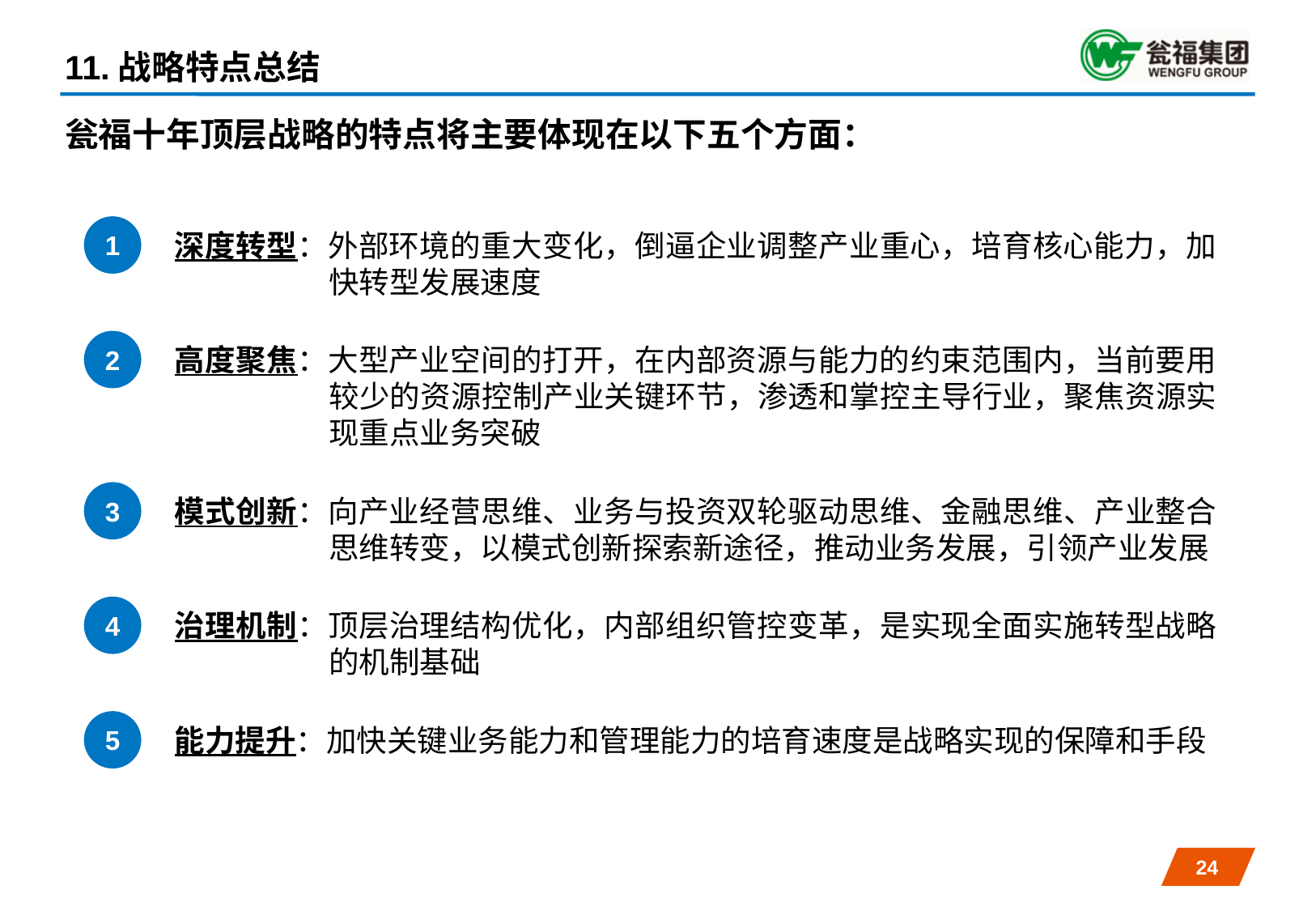

11.战略特点总结
# 瓮福十年顶层战略的特点将主要体现在以下五个方面：
1
深度转型：外部环境的重大变化，倒逼企业调整产业重心，培育核心能力，加快转型发展速度
2
高度聚焦：大型产业空间的打开，在内部资源与能力的约束范围内，当前要用较少的资源控制产业关键环节，渗透和掌控主导行业，聚焦资源实现重点业务突破
3
模式创新：向产业经营思维、业务与投资双轮驱动思维、金融思维、产业整合思维转变，以模式创新探索新途径，推动业务发展，引领产业发展
4
治理机制：顶层治理结构优化，内部组织管控变革，是实现全面实施转型战略的机制基础
5
能力提升：加快关键业务能力和管理能力的培育速度是战略实现的保障和手段